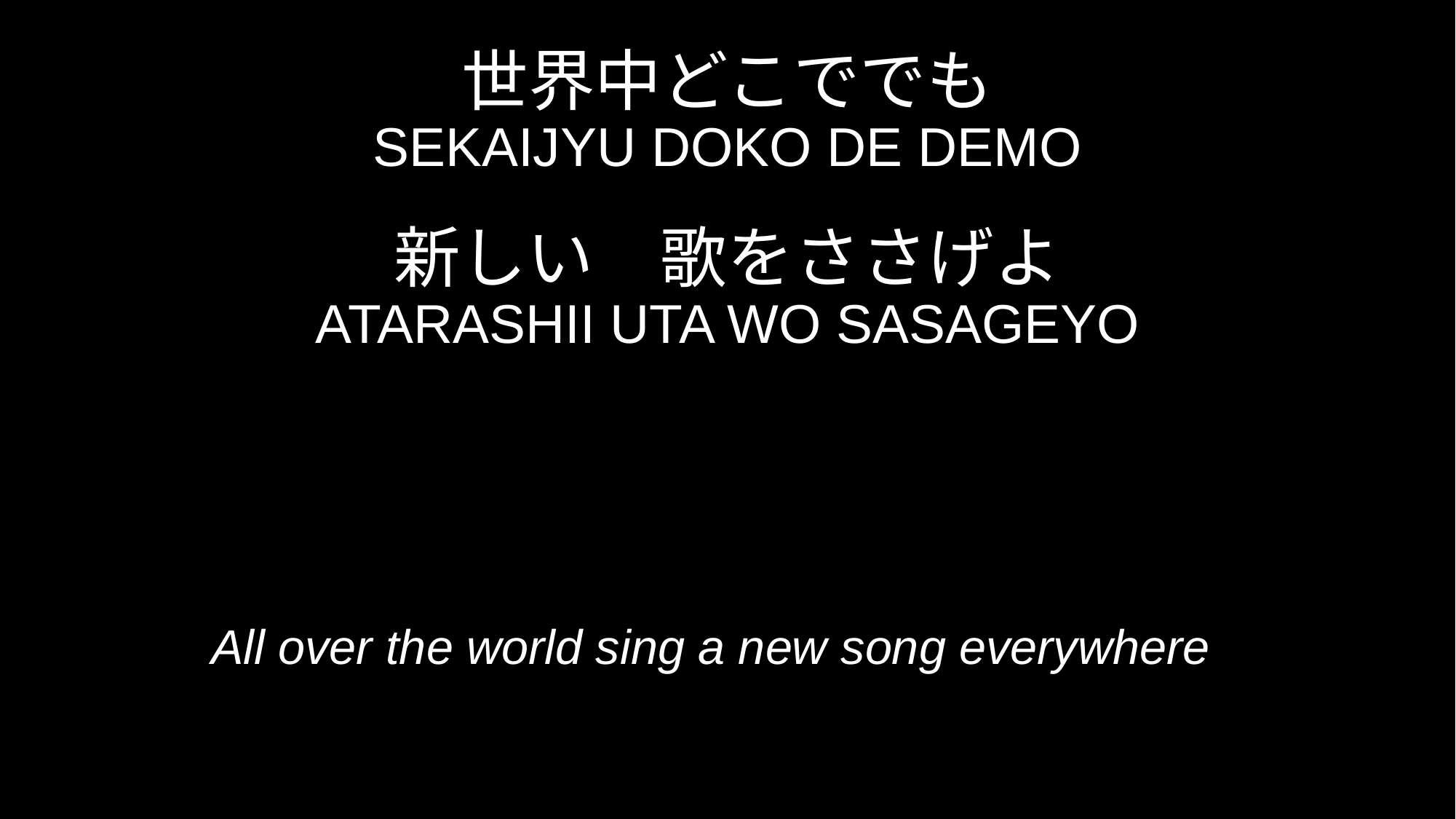

# 世界中どこででも SEKAIJYU DOKO DE DEMO 新しい　歌をささげよ ATARASHII UTA WO SASAGEYO
All over the world sing a new song everywhere